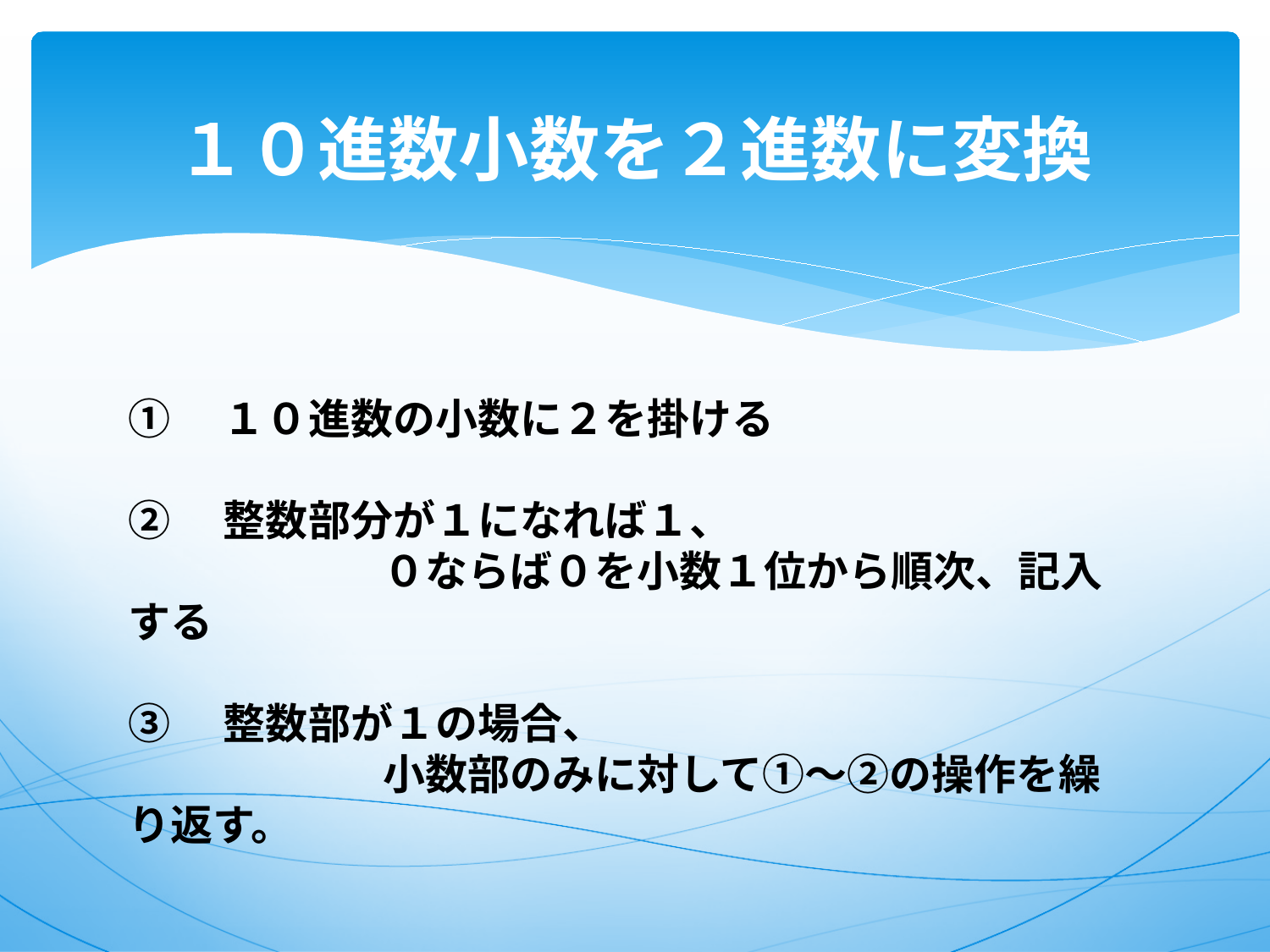

# １０進数小数を２進数に変換
①　１０進数の小数に２を掛ける

②　整数部分が１になれば１、
　　　　　　０ならば０を小数１位から順次、記入する

③　整数部が１の場合、
　　　　　　小数部のみに対して①～②の操作を繰り返す。